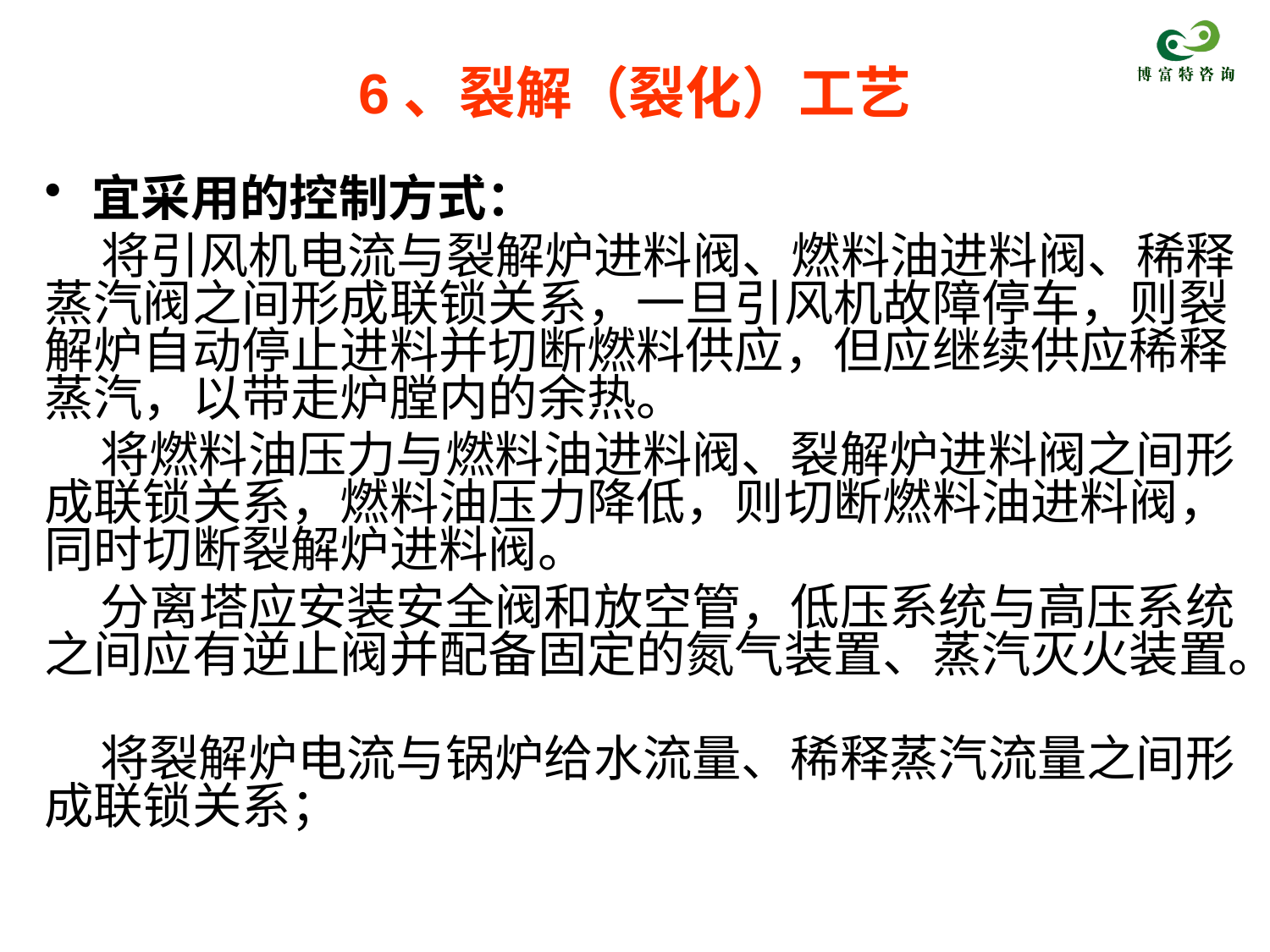

# 6、裂解（裂化）工艺
宜采用的控制方式：
    将引风机电流与裂解炉进料阀、燃料油进料阀、稀释蒸汽阀之间形成联锁关系，一旦引风机故障停车，则裂解炉自动停止进料并切断燃料供应，但应继续供应稀释蒸汽，以带走炉膛内的余热。
    将燃料油压力与燃料油进料阀、裂解炉进料阀之间形成联锁关系，燃料油压力降低，则切断燃料油进料阀，同时切断裂解炉进料阀。
    分离塔应安装安全阀和放空管，低压系统与高压系统之间应有逆止阀并配备固定的氮气装置、蒸汽灭火装置。
    将裂解炉电流与锅炉给水流量、稀释蒸汽流量之间形成联锁关系；